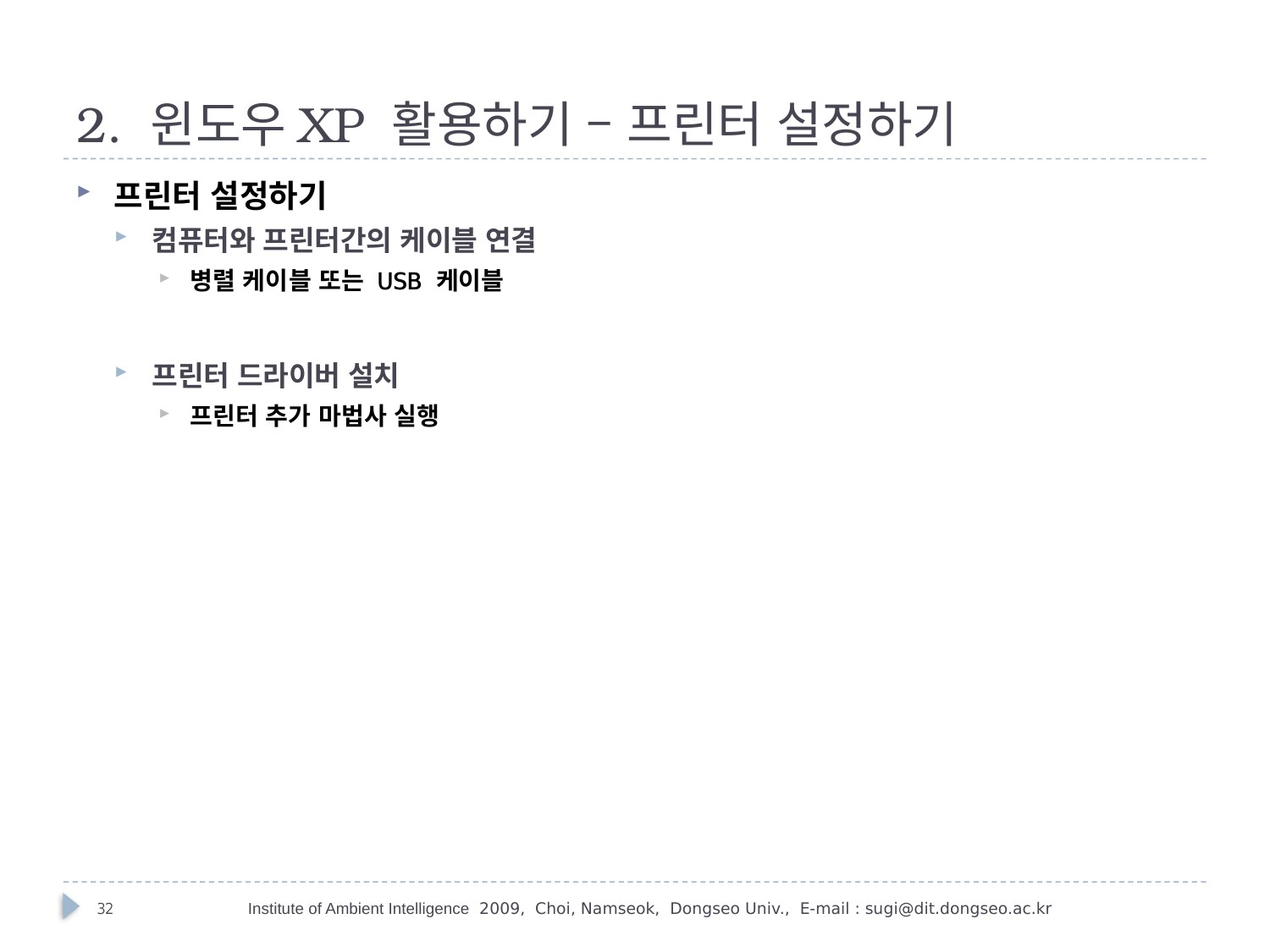

# 2. 윈도우XP 활용하기 – 프린터 설정하기
프린터 설정하기
컴퓨터와 프린터간의 케이블 연결
병렬 케이블 또는 USB 케이블

프린터 드라이버 설치
프린터 추가 마법사 실행